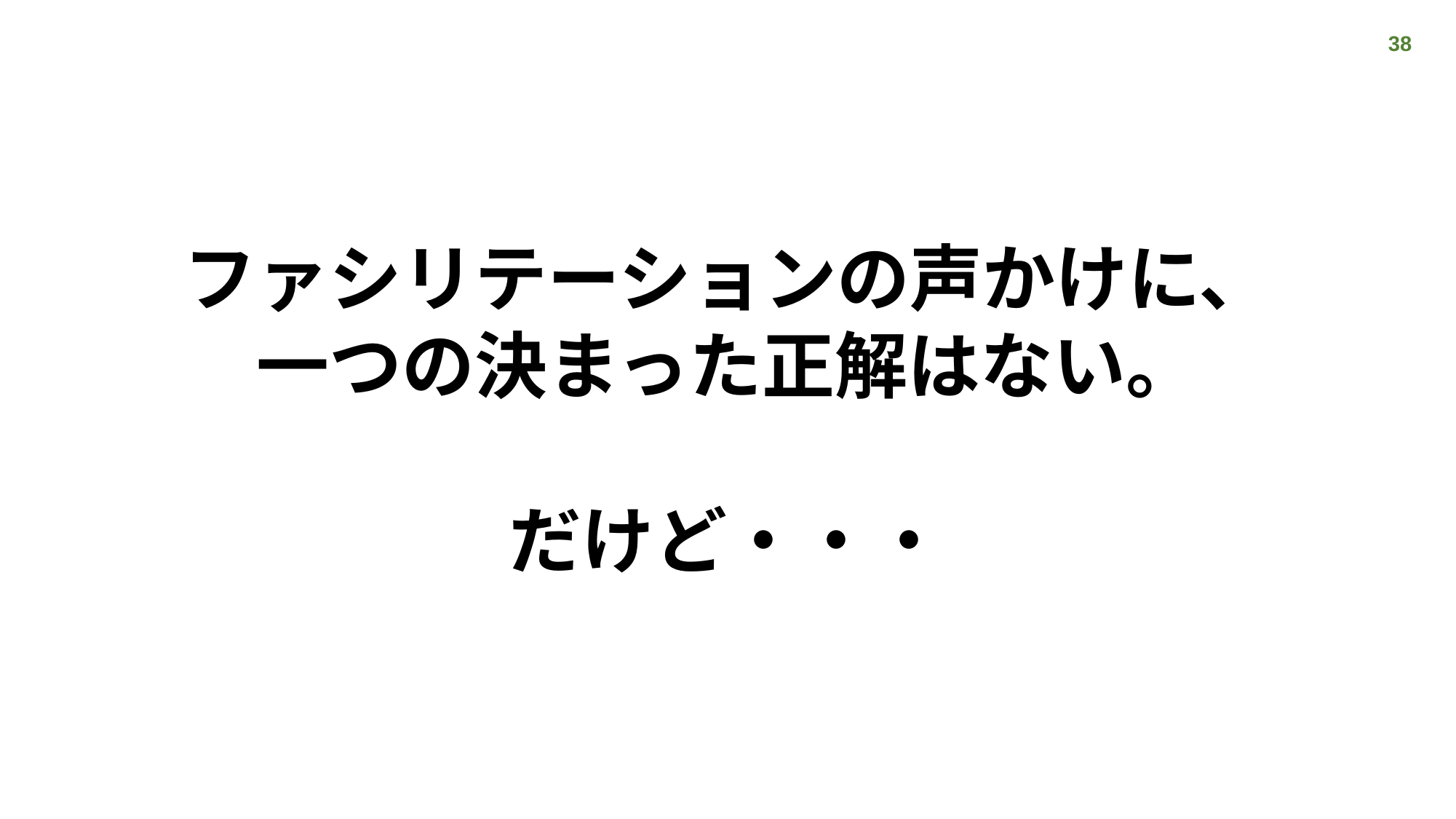

38
ファシリテーションの声かけに、
一つの決まった正解はない。

だけど・・・